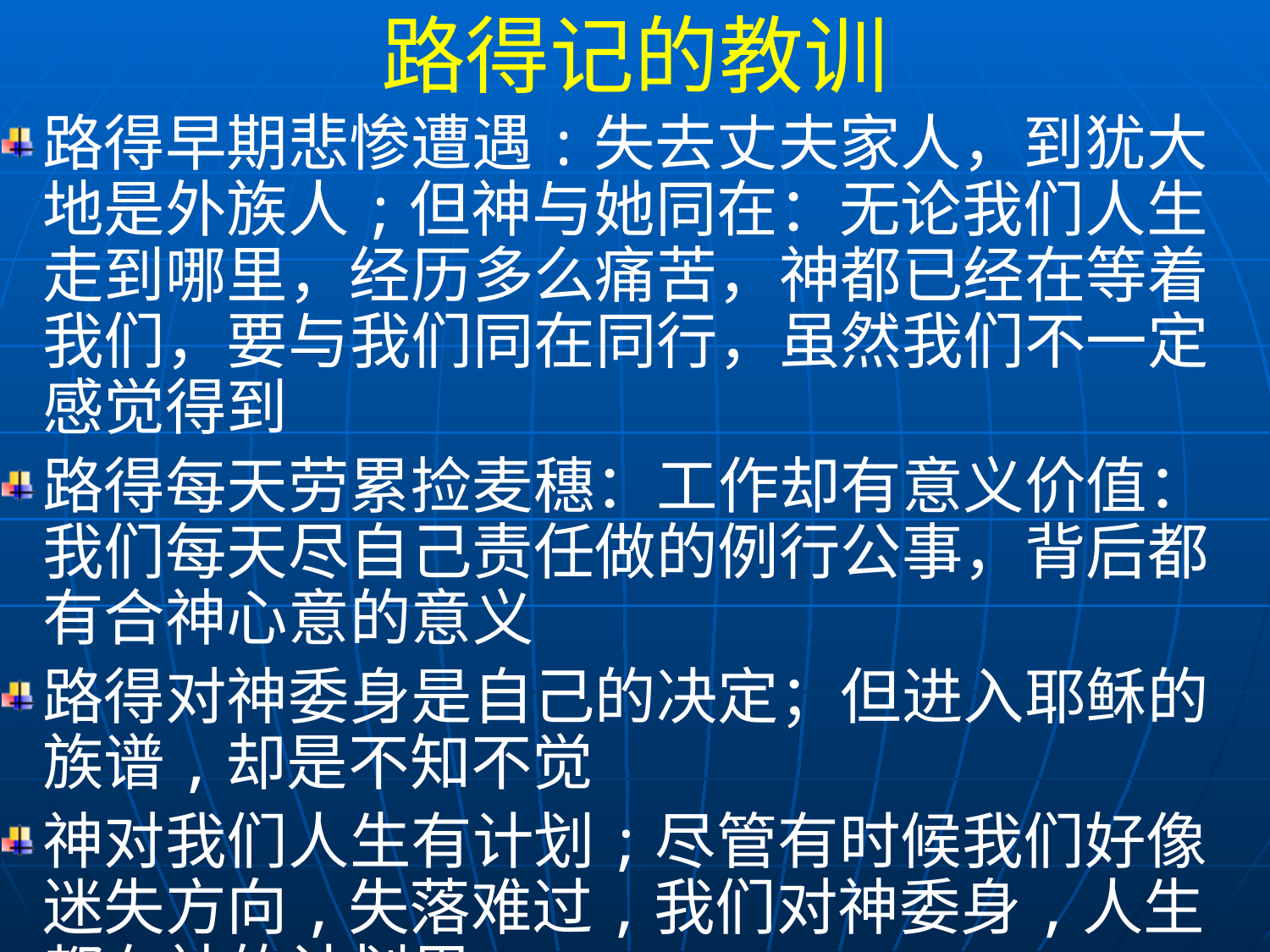

路得记的教训
路得早期悲惨遭遇:失去丈夫家人，到犹大地是外族人;但神与她同在：无论我们人生走到哪里，经历多么痛苦，神都已经在等着我们，要与我们同在同行，虽然我们不一定感觉得到
路得每天劳累捡麦穗：工作却有意义价值：我们每天尽自己责任做的例行公事，背后都有合神心意的意义
路得对神委身是自己的决定；但进入耶稣的族谱,却是不知不觉
神对我们人生有计划;尽管有时候我们好像迷失方向,失落难过,我们对神委身,人生都在神的计划里